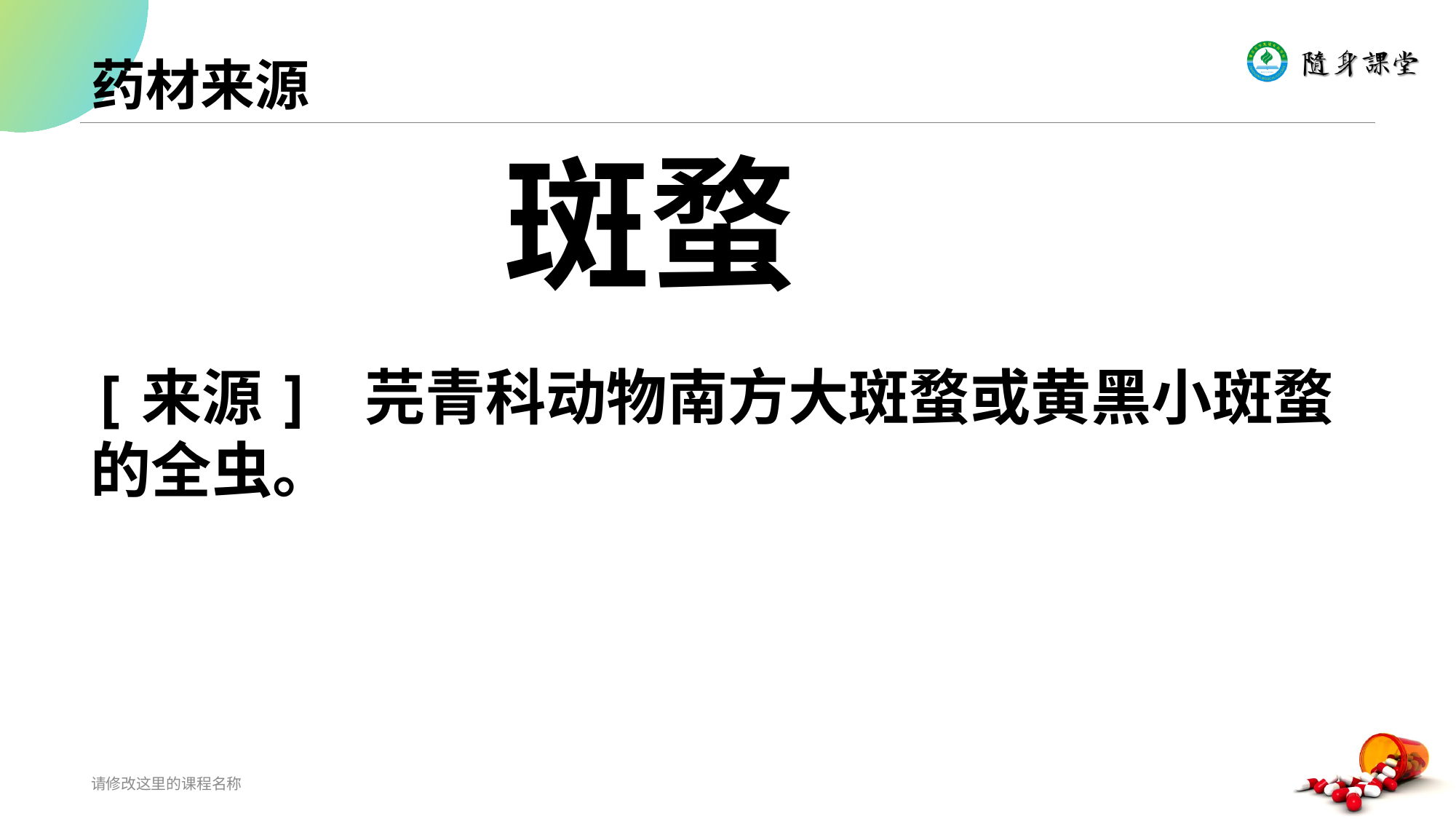

# 药材来源
 斑蝥

[来源] 芫青科动物南方大斑蝥或黄黑小斑蝥的全虫。
请修改这里的课程名称
4